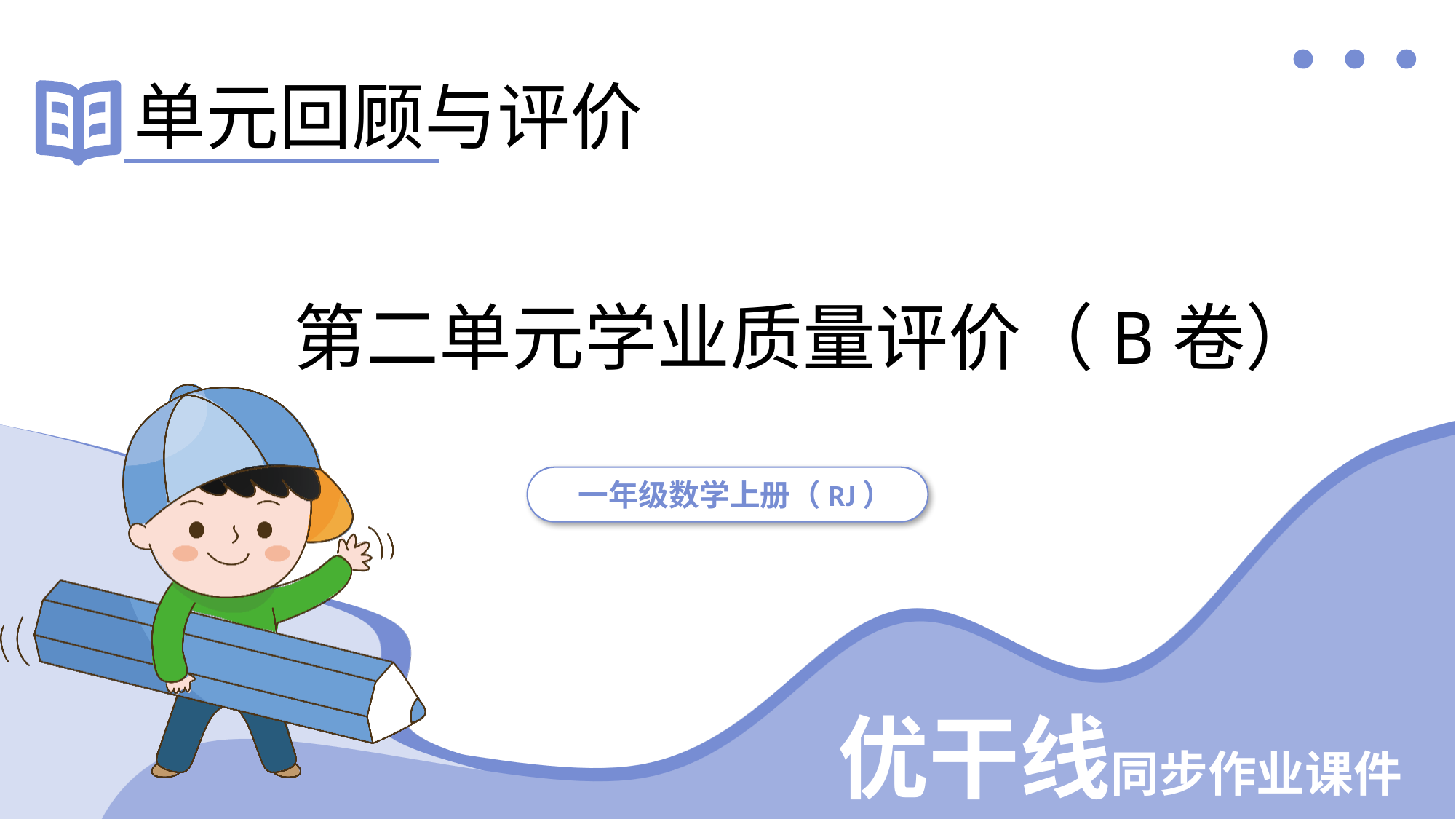

单元回顾与评价
第二单元学业质量评价（B卷）

一年级数学上册（RJ）
优干线同步作业课件